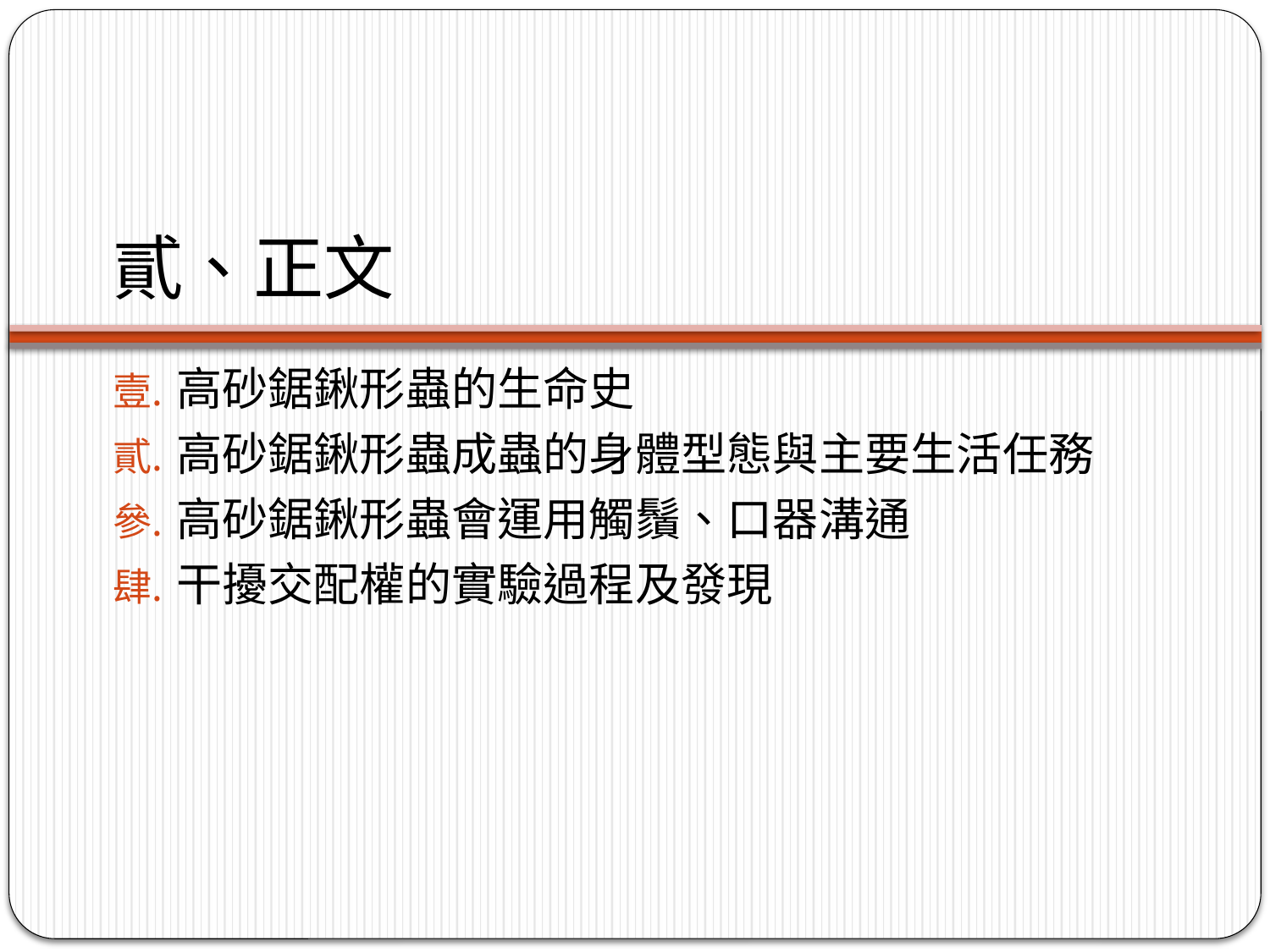

# 貳、正文
高砂鋸鍬形蟲的生命史
高砂鋸鍬形蟲成蟲的身體型態與主要生活任務
高砂鋸鍬形蟲會運用觸鬚、口器溝通
干擾交配權的實驗過程及發現